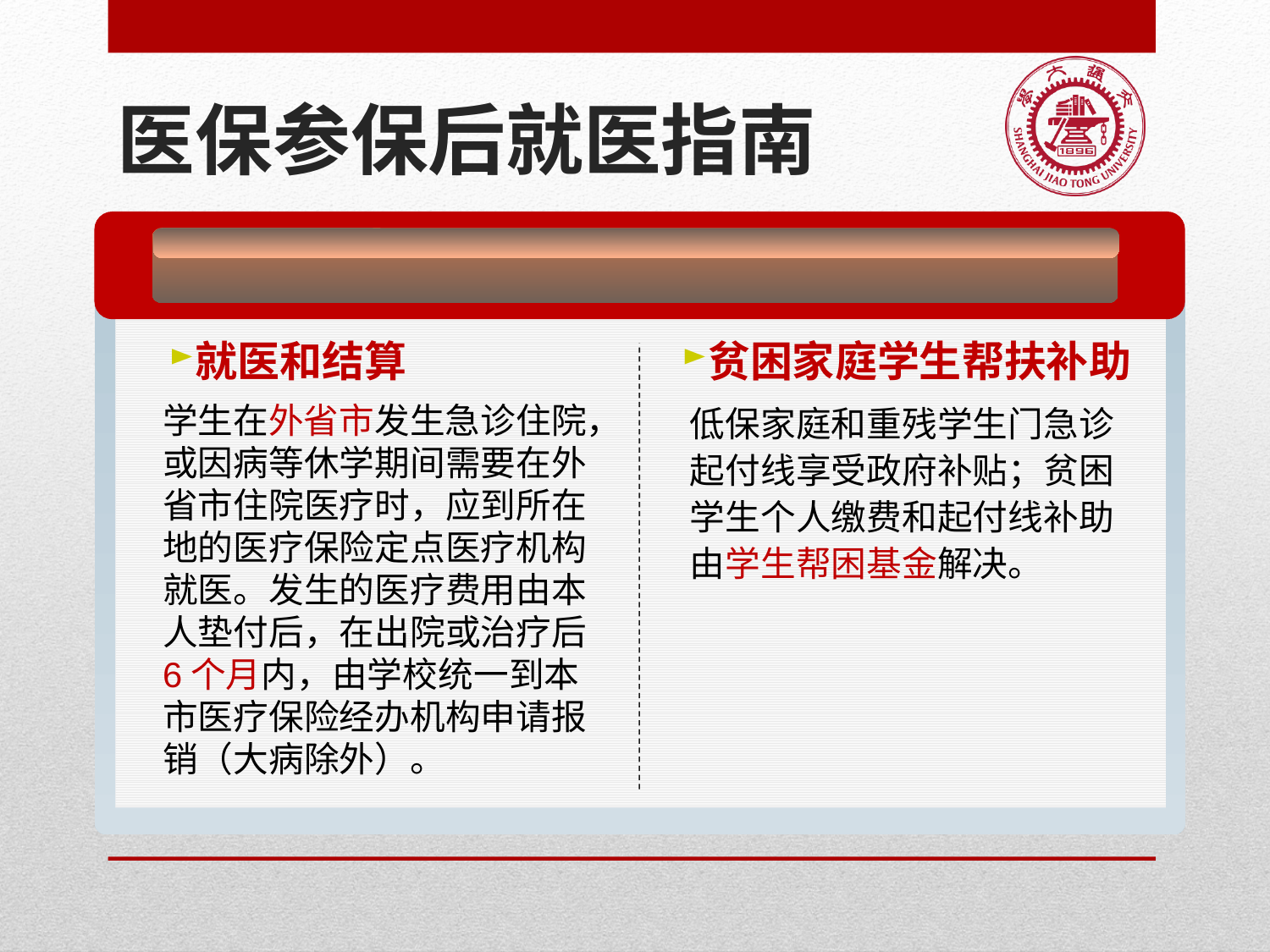

# 医保参保后就医指南

就医和结算
贫困家庭学生帮扶补助

学生在外省市发生急诊住院，或因病等休学期间需要在外省市住院医疗时，应到所在地的医疗保险定点医疗机构就医。发生的医疗费用由本人垫付后，在出院或治疗后6个月内，由学校统一到本市医疗保险经办机构申请报销（大病除外）。
低保家庭和重残学生门急诊起付线享受政府补贴；贫困学生个人缴费和起付线补助由学生帮困基金解决。